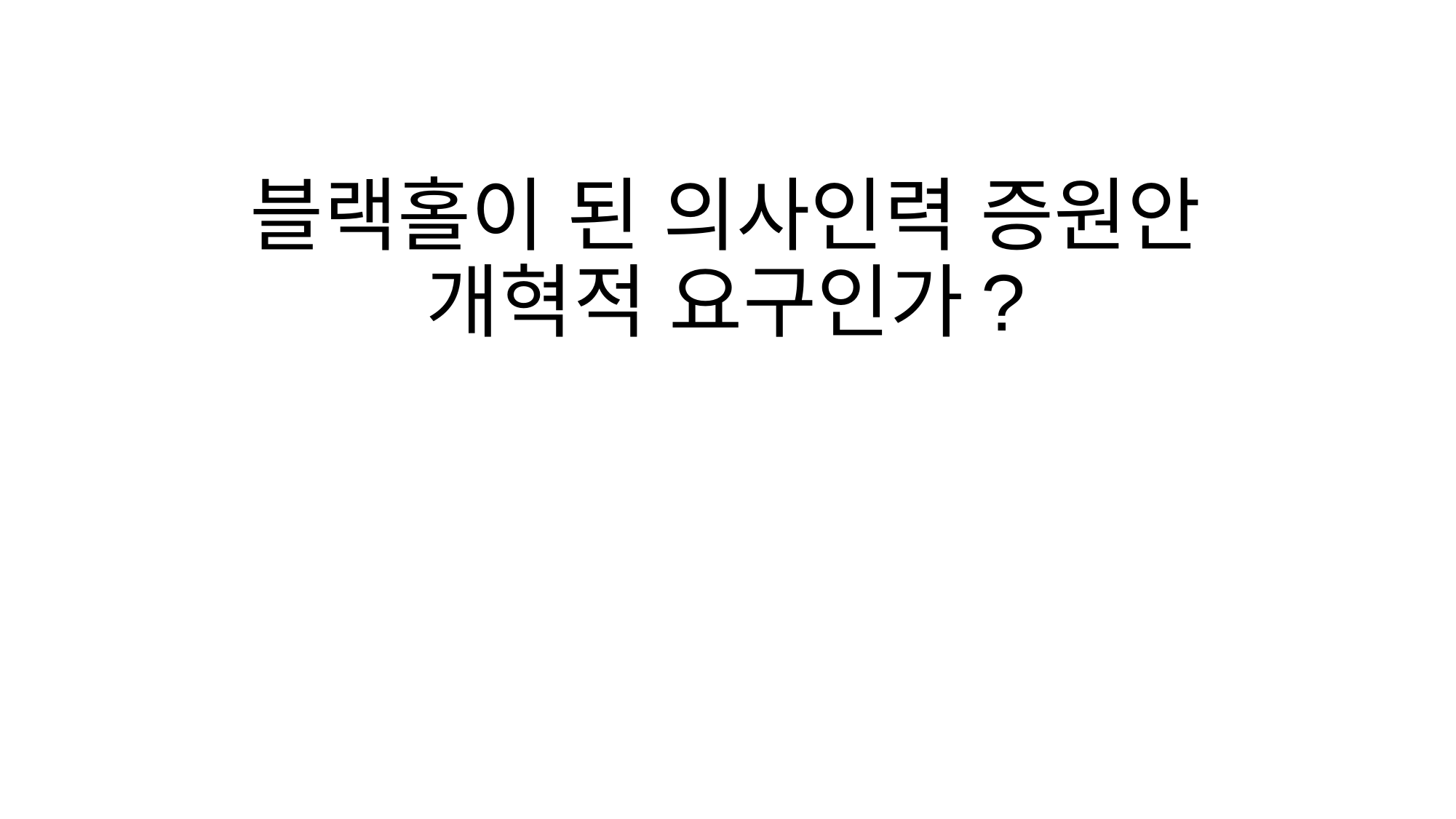

# 블랙홀이 된 의사인력 증원안 개혁적 요구인가?